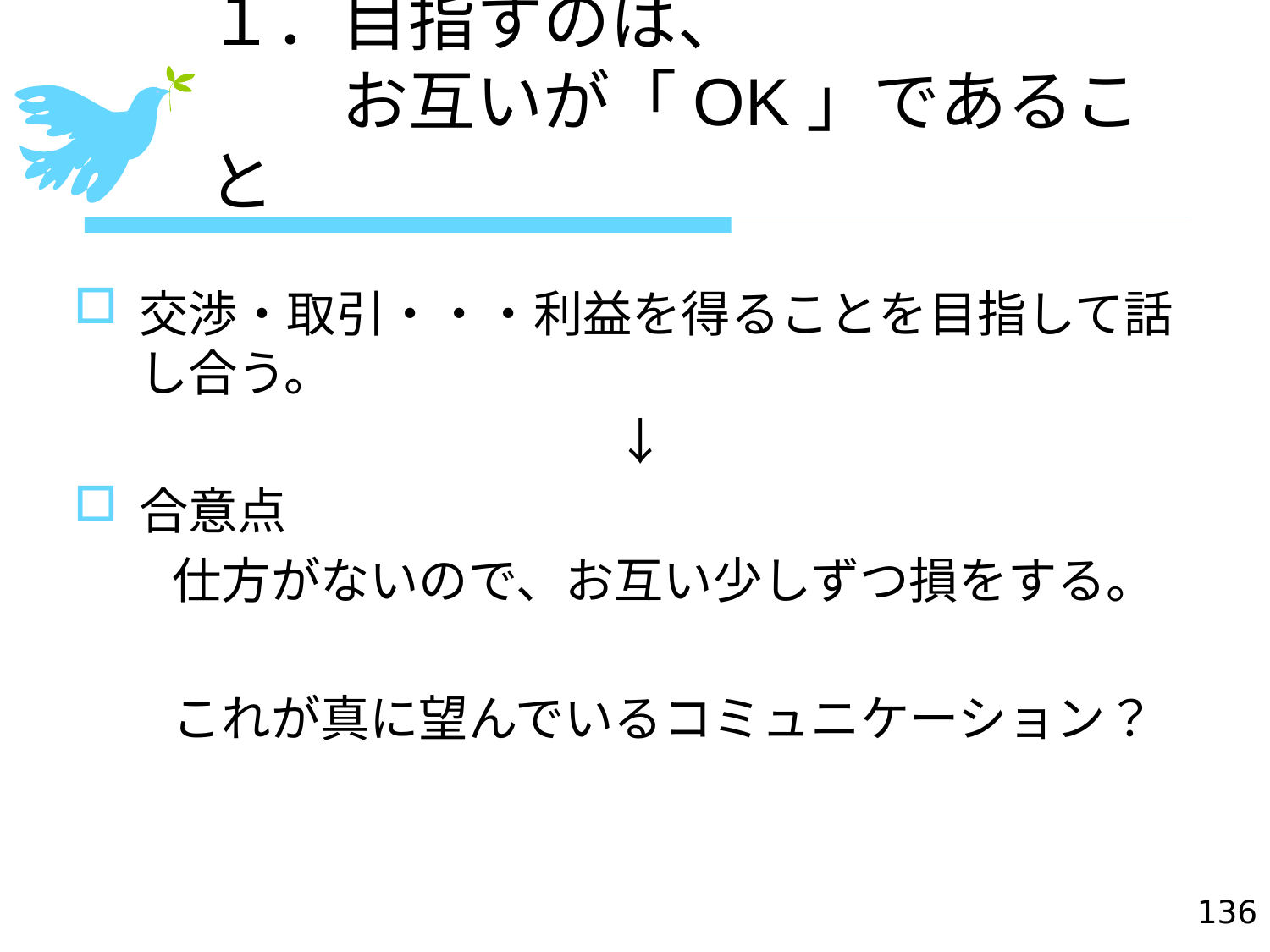

# １．目指すのは、 　　お互いが「OK」であること
交渉・取引・・・利益を得ることを目指して話し合う。
　　　　　　　　　　　↓
合意点
　　仕方がないので、お互い少しずつ損をする。

　　これが真に望んでいるコミュニケーション？

136